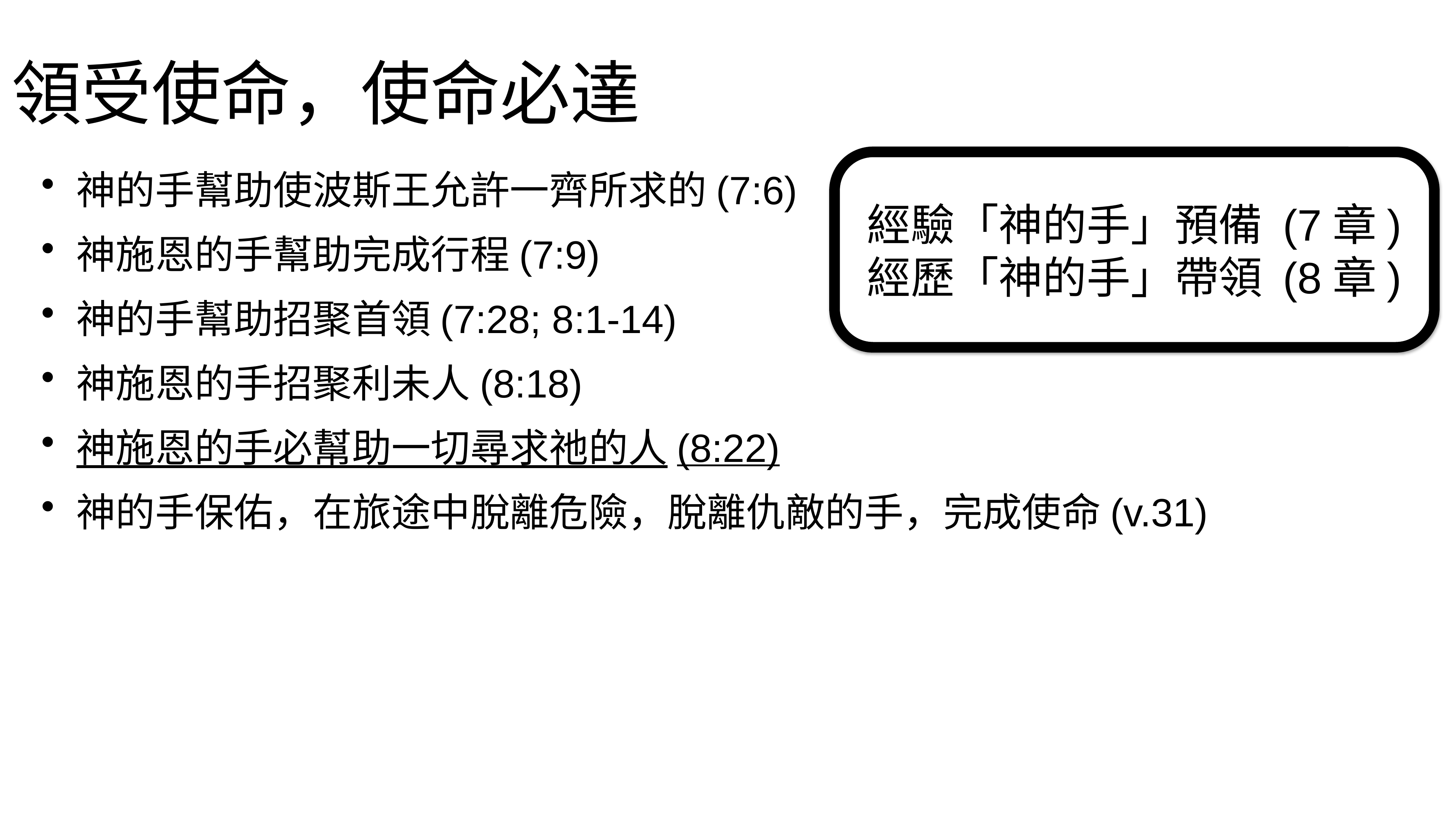

領受使命，使命必達
神的手幫助使波斯王允許一齊所求的(7:6)
神施恩的手幫助完成行程(7:9)
神的手幫助招聚首領(7:28; 8:1-14)
神施恩的手招聚利未人(8:18)
神施恩的手必幫助一切尋求祂的人(8:22)
神的手保佑，在旅途中脫離危險，脫離仇敵的手，完成使命(v.31)
經驗「神的手」預備 (7章)
經歷「神的手」帶領 (8章)